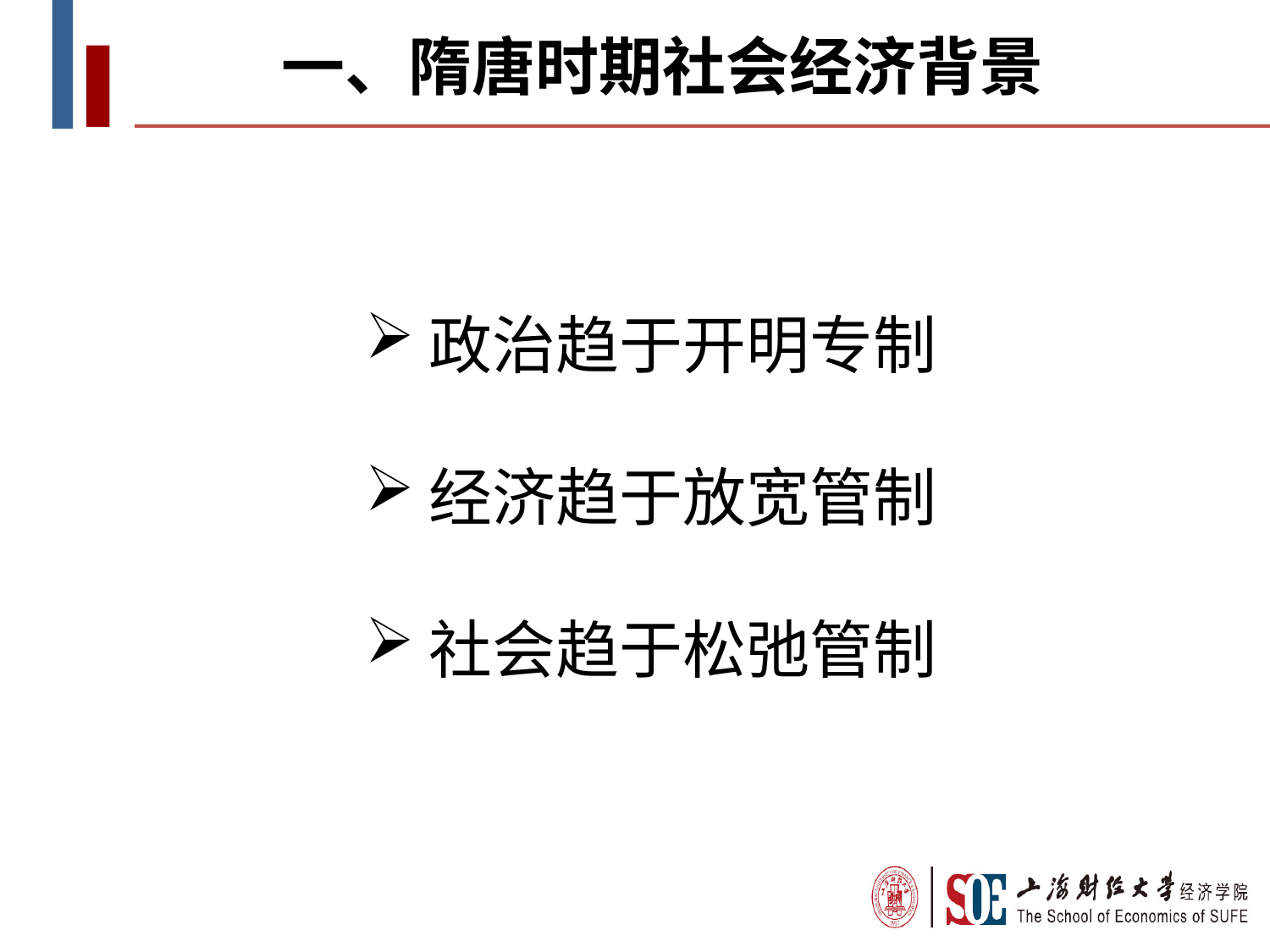

一、隋唐时期社会经济背景

政治趋于开明专制

经济趋于放宽管制

社会趋于松弛管制